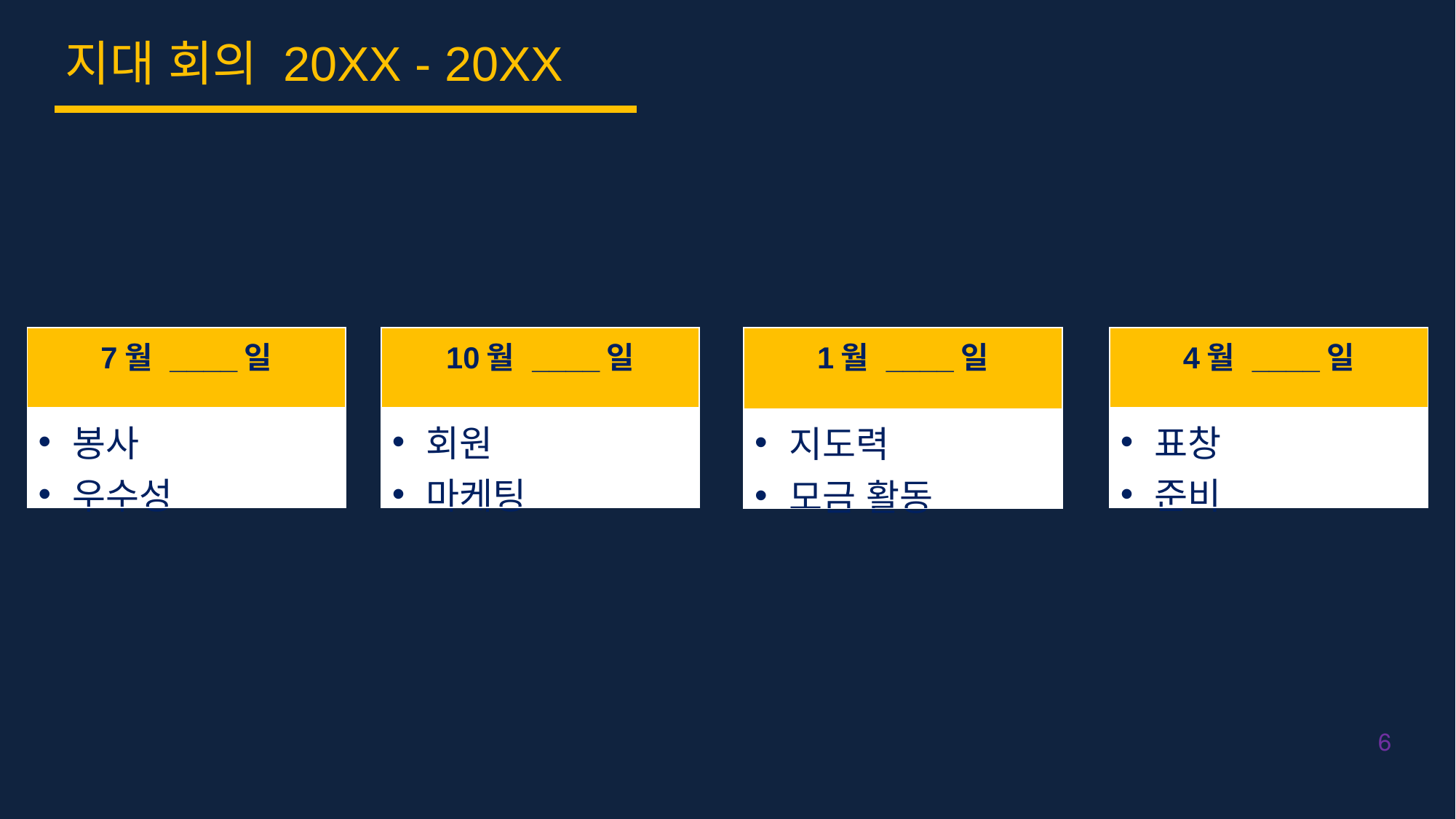

지대 회의 20XX - 20XX
| 7월 \_\_\_\_일 |
| --- |
| 봉사 우수성 |
| 10월 \_\_\_\_일 |
| --- |
| 회원 마케팅 |
| 1월 \_\_\_\_일 |
| --- |
| 지도력 모금 활동 |
| 4월 \_\_\_\_일 |
| --- |
| 표창 준비 |